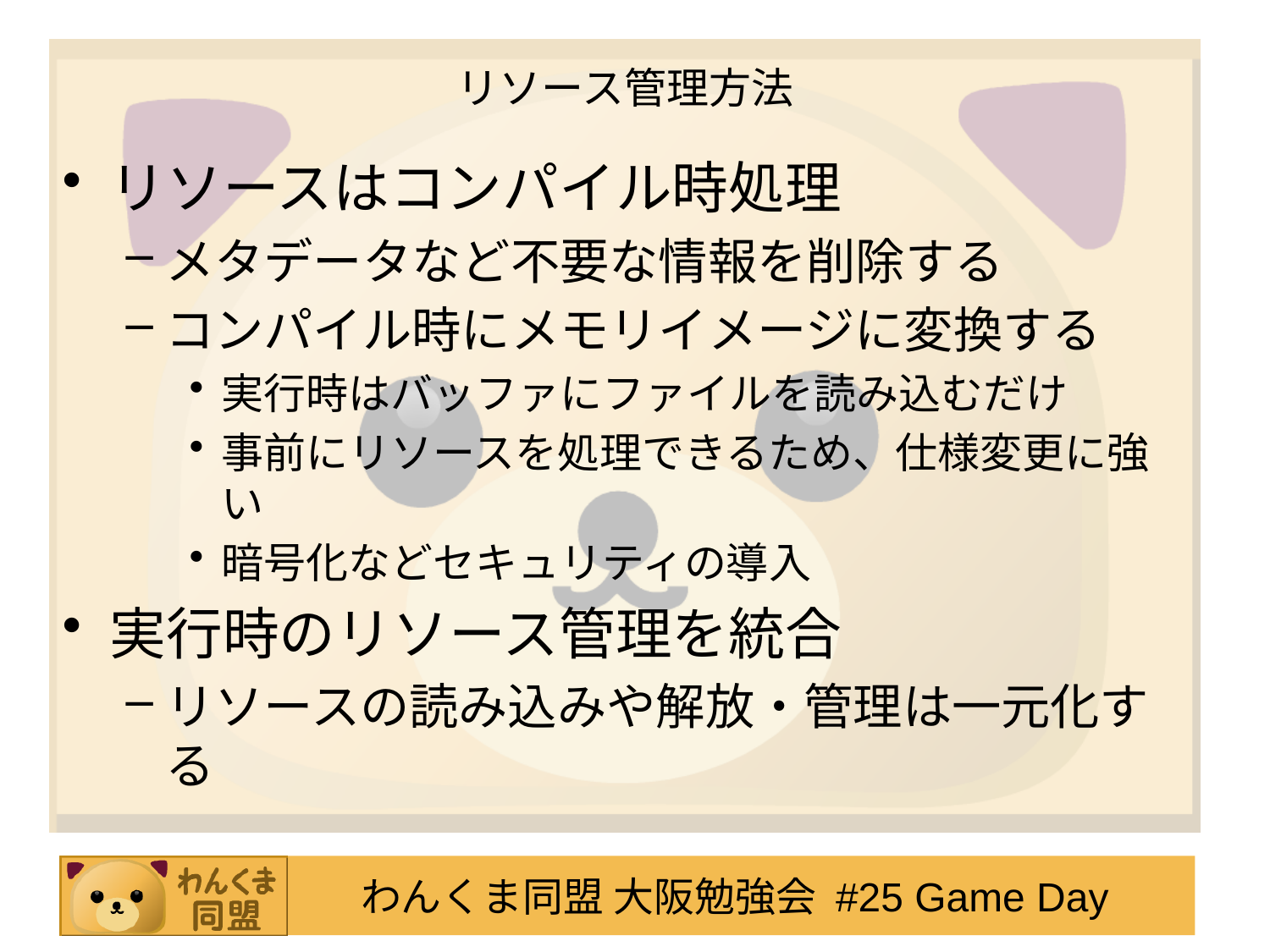

# リソース管理方法
リソースはコンパイル時処理
メタデータなど不要な情報を削除する
コンパイル時にメモリイメージに変換する
実行時はバッファにファイルを読み込むだけ
事前にリソースを処理できるため、仕様変更に強い
暗号化などセキュリティの導入
実行時のリソース管理を統合
リソースの読み込みや解放・管理は一元化する